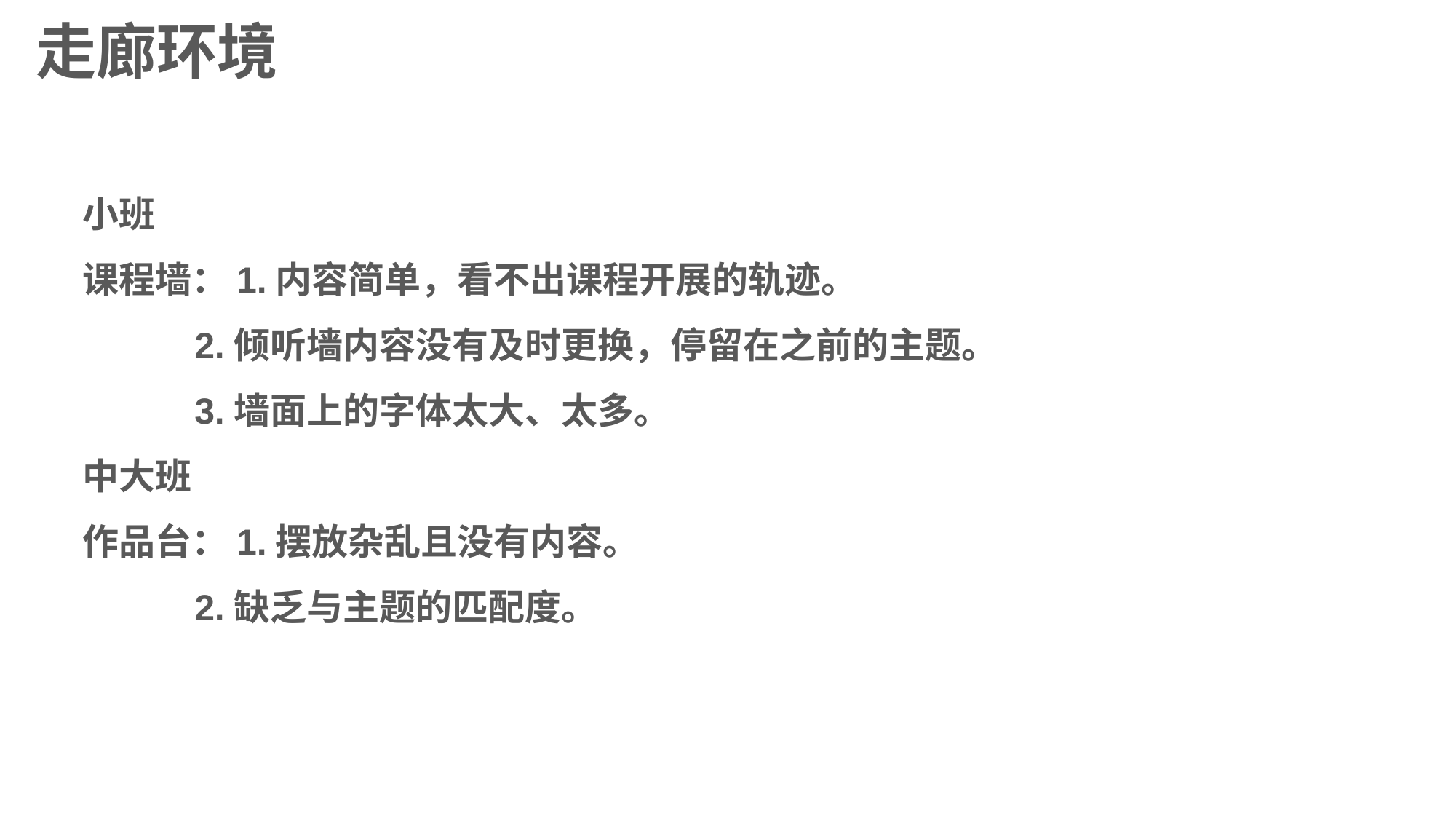

# 走廊环境
小班
课程墙：1.内容简单，看不出课程开展的轨迹。
           2.倾听墙内容没有及时更换，停留在之前的主题。
           3.墙面上的字体太大、太多。
中大班
作品台：1.摆放杂乱且没有内容。
           2.缺乏与主题的匹配度。
10